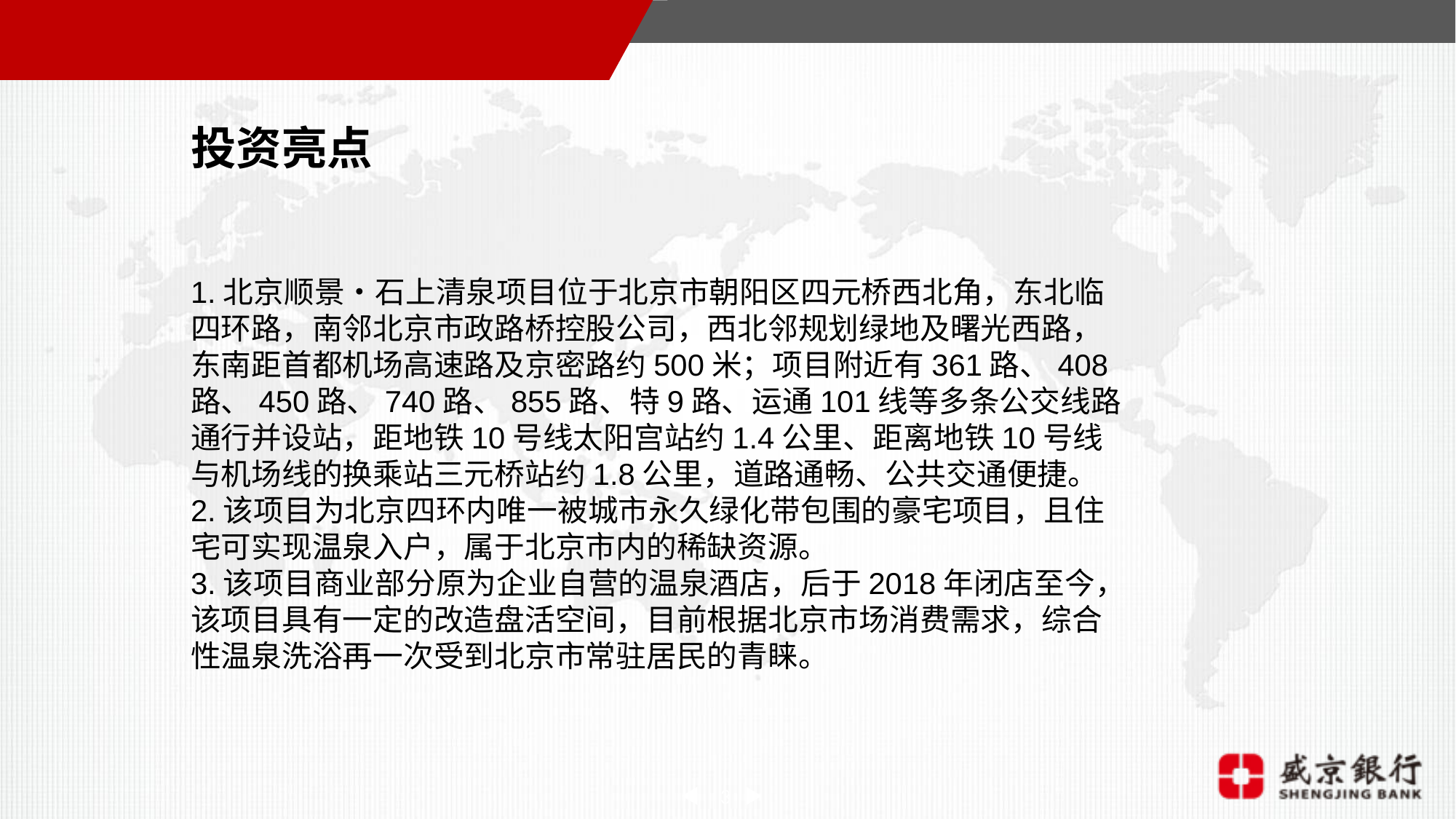

投资亮点

1.北京顺景•石上清泉项目位于北京市朝阳区四元桥西北角，东北临四环路，南邻北京市政路桥控股公司，西北邻规划绿地及曙光西路，东南距首都机场高速路及京密路约500米；项目附近有361路、408路、450路、740路、855路、特9路、运通101线等多条公交线路通行并设站，距地铁10号线太阳宫站约1.4公里、距离地铁10号线与机场线的换乘站三元桥站约1.8公里，道路通畅、公共交通便捷。
2.该项目为北京四环内唯一被城市永久绿化带包围的豪宅项目，且住宅可实现温泉入户，属于北京市内的稀缺资源。
3.该项目商业部分原为企业自营的温泉酒店，后于2018年闭店至今，该项目具有一定的改造盘活空间，目前根据北京市场消费需求，综合性温泉洗浴再一次受到北京市常驻居民的青睐。